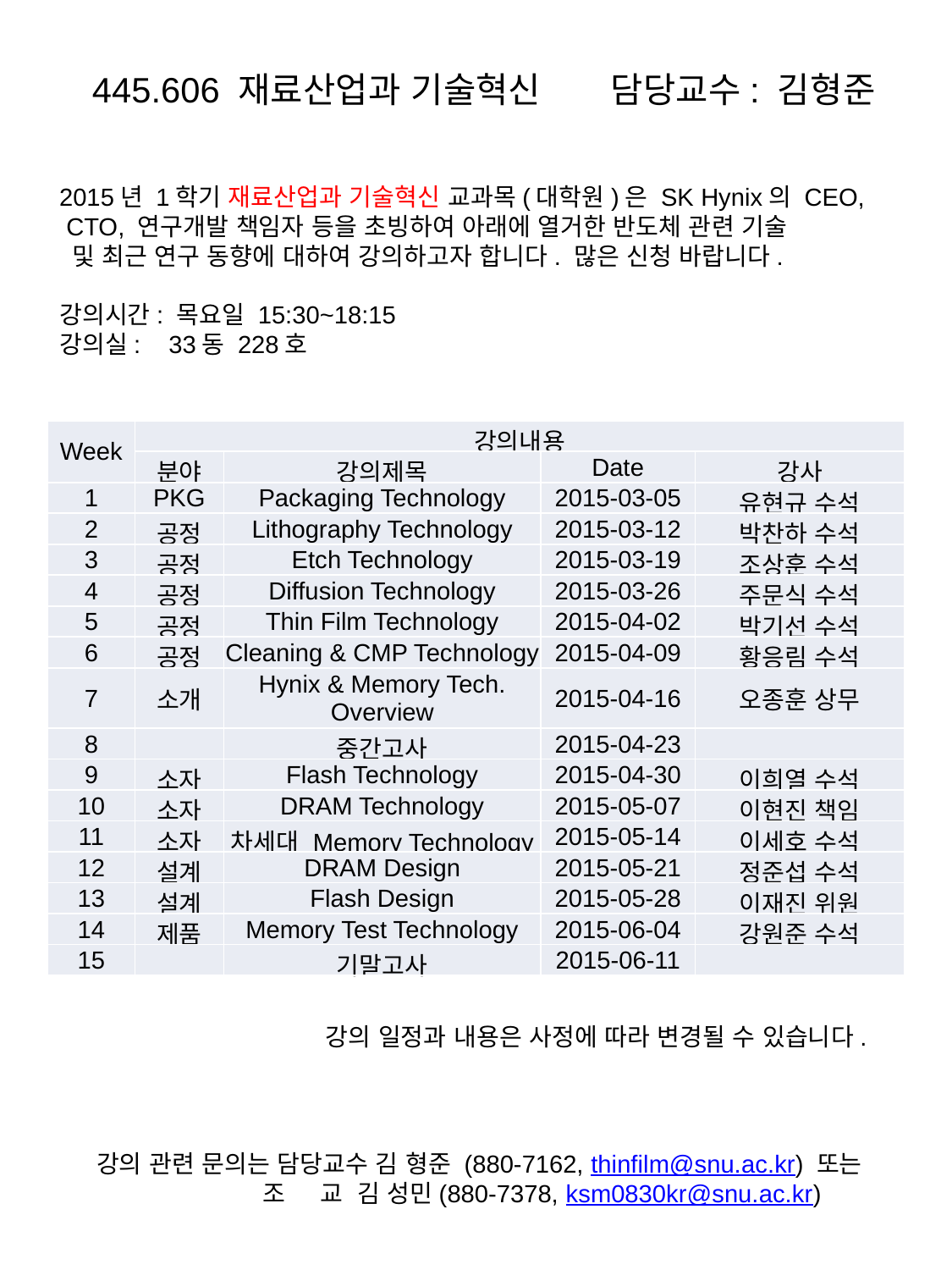

RIAM 25th ANNIVERSARY
25
t
h
445.606 재료산업과 기술혁신       담당교수: 김형준
2015년 1학기 재료산업과 기술혁신 교과목(대학원)은 SK Hynix의 CEO,
 CTO, 연구개발 책임자 등을 초빙하여 아래에 열거한 반도체 관련 기술
 및 최근 연구 동향에 대하여 강의하고자 합니다. 많은 신청 바랍니다.

강의시간: 목요일 15:30~18:15
강의실:    33동 228호
| Week | 강의내용 |  |  |  |
| --- | --- | --- | --- | --- |
|  | 분야 | 강의제목 | Date | 강사 |
| 1 | PKG | Packaging Technology | 2015-03-05 | 유현규 수석 |
| 2 | 공정 | Lithography Technology | 2015-03-12 | 박찬하 수석 |
| 3 | 공정 | Etch Technology | 2015-03-19 | 조상훈 수석 |
| 4 | 공정 | Diffusion Technology | 2015-03-26 | 주문식 수석 |
| 5 | 공정 | Thin Film Technology | 2015-04-02 | 박기선 수석 |
| 6 | 공정 | Cleaning & CMP Technology | 2015-04-09 | 황응림 수석 |
| 7 | 소개 | Hynix & Memory Tech. Overview | 2015-04-16 | 오종훈 상무 |
| 8 |  | 중간고사 | 2015-04-23 |  |
| 9 | 소자 | Flash Technology | 2015-04-30 | 이희열 수석 |
| 10 | 소자 | DRAM Technology | 2015-05-07 | 이현진 책임 |
| 11 | 소자 | 차세대 Memory Technology | 2015-05-14 | 이세호 수석 |
| 12 | 설계 | DRAM Design | 2015-05-21 | 정준섭 수석 |
| 13 | 설계 | Flash Design | 2015-05-28 | 이재진 위원 |
| 14 | 제품 | Memory Test Technology | 2015-06-04 | 강원준 수석 |
| 15 |  | 기말고사 | 2015-06-11 |  |
강의 일정과 내용은 사정에 따라 변경될 수 있습니다.
강의 관련 문의는 담당교수 김 형준 (880-7162, thinfilm@snu.ac.kr) 또는
                       조     교  김 성민(880-7378, ksm0830kr@snu.ac.kr)